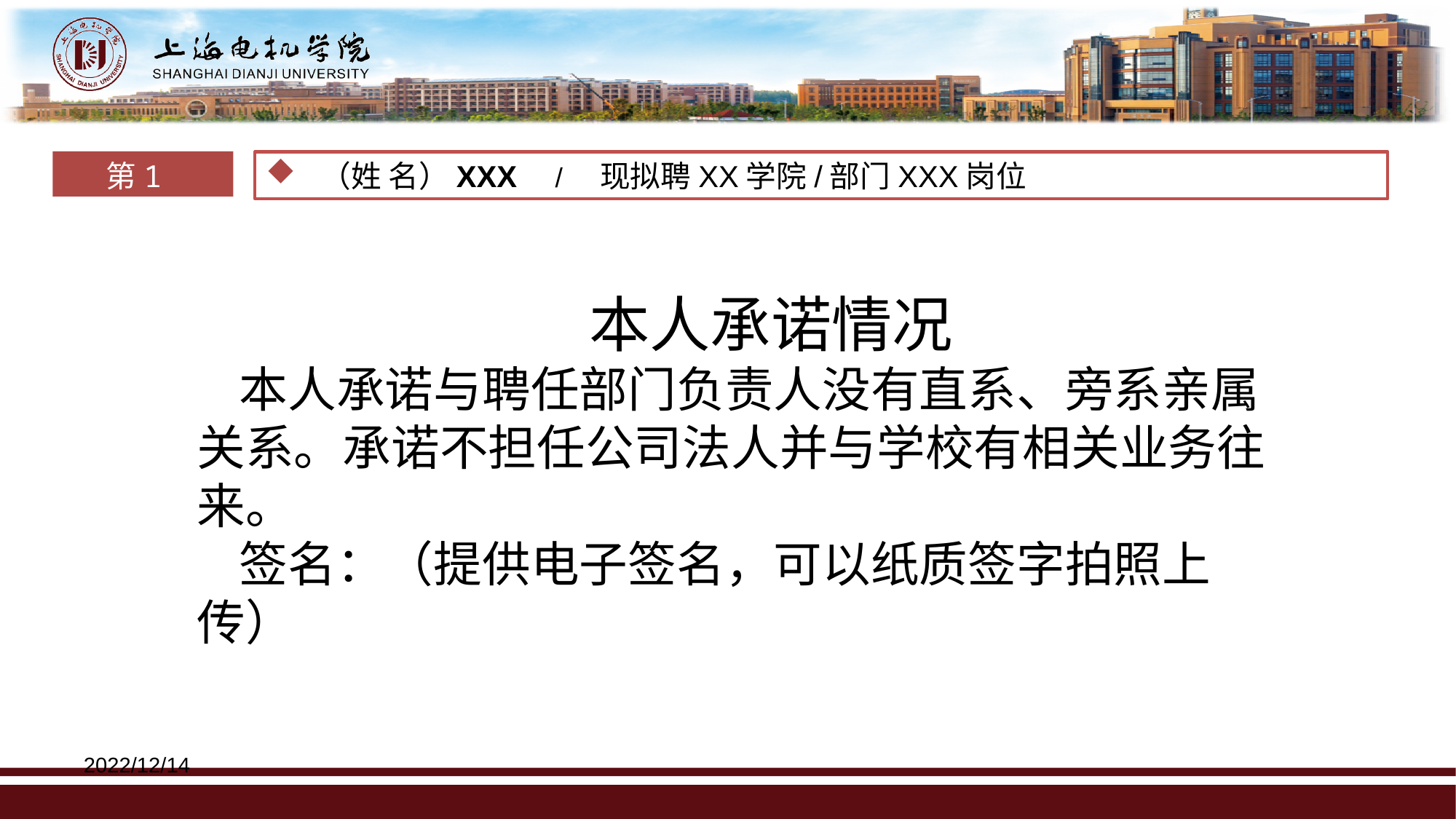

第1位
 （姓 名）XXX     /    现拟聘XX学院/部门XXX岗位
本人承诺情况
本人承诺与聘任部门负责人没有直系、旁系亲属关系。承诺不担任公司法人并与学校有相关业务往来。
签名：（提供电子签名，可以纸质签字拍照上传）
2022/12/14